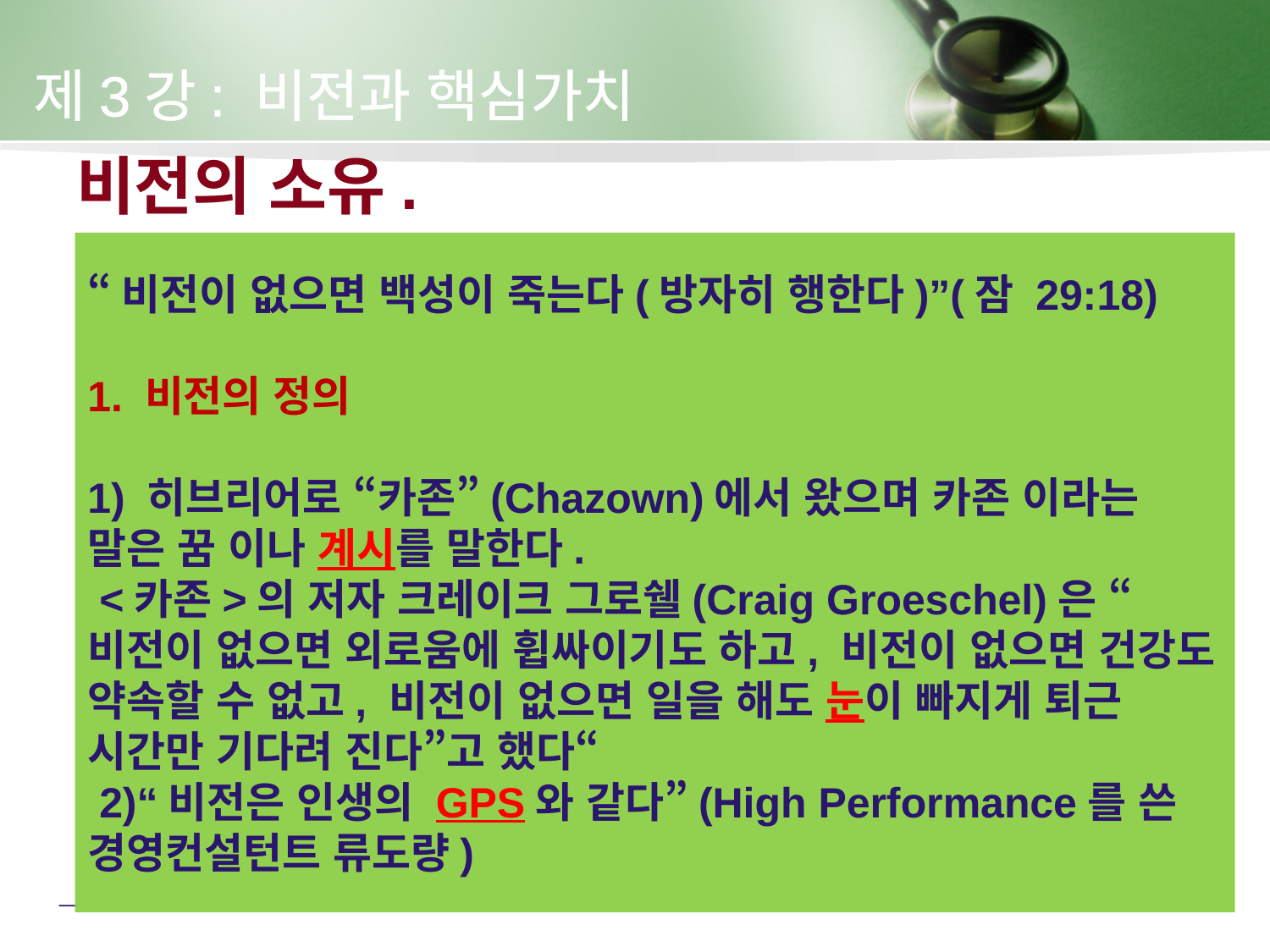

제3강: 비전과 핵심가치
# 비전의 소유.
“비전이 없으면 백성이 죽는다(방자히 행한다)”(잠 29:18)

1. 비전의 정의

1) 히브리어로 “카존”(Chazown)에서 왔으며 카존 이라는 말은 꿈 이나 계시를 말한다.
 <카존>의 저자 크레이크 그로쉘(Craig Groeschel)은 “비전이 없으면 외로움에 휩싸이기도 하고, 비전이 없으면 건강도 약속할 수 없고, 비전이 없으면 일을 해도 눈이 빠지게 퇴근 시간만 기다려 진다”고 했다“
 2)“비전은 인생의 GPS와 같다”(High Performance를 쓴 경영컨설턴트 류도량)